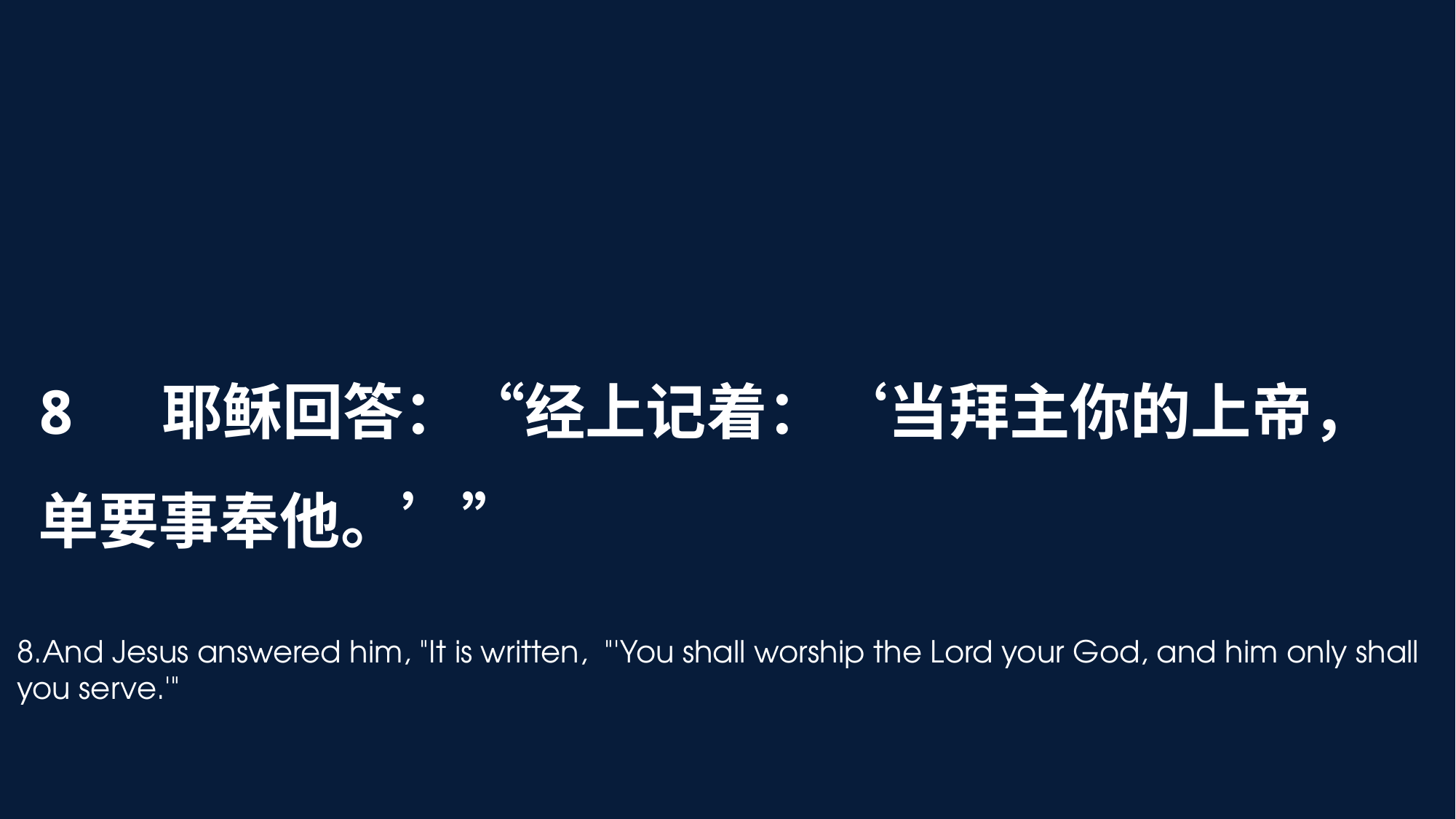

8  耶稣回答：“经上记着：‘当拜主你的上帝，单要事奉他。’”
8.And Jesus answered him, "It is written,  "'You shall worship the Lord your God, and him only shall you serve.'"